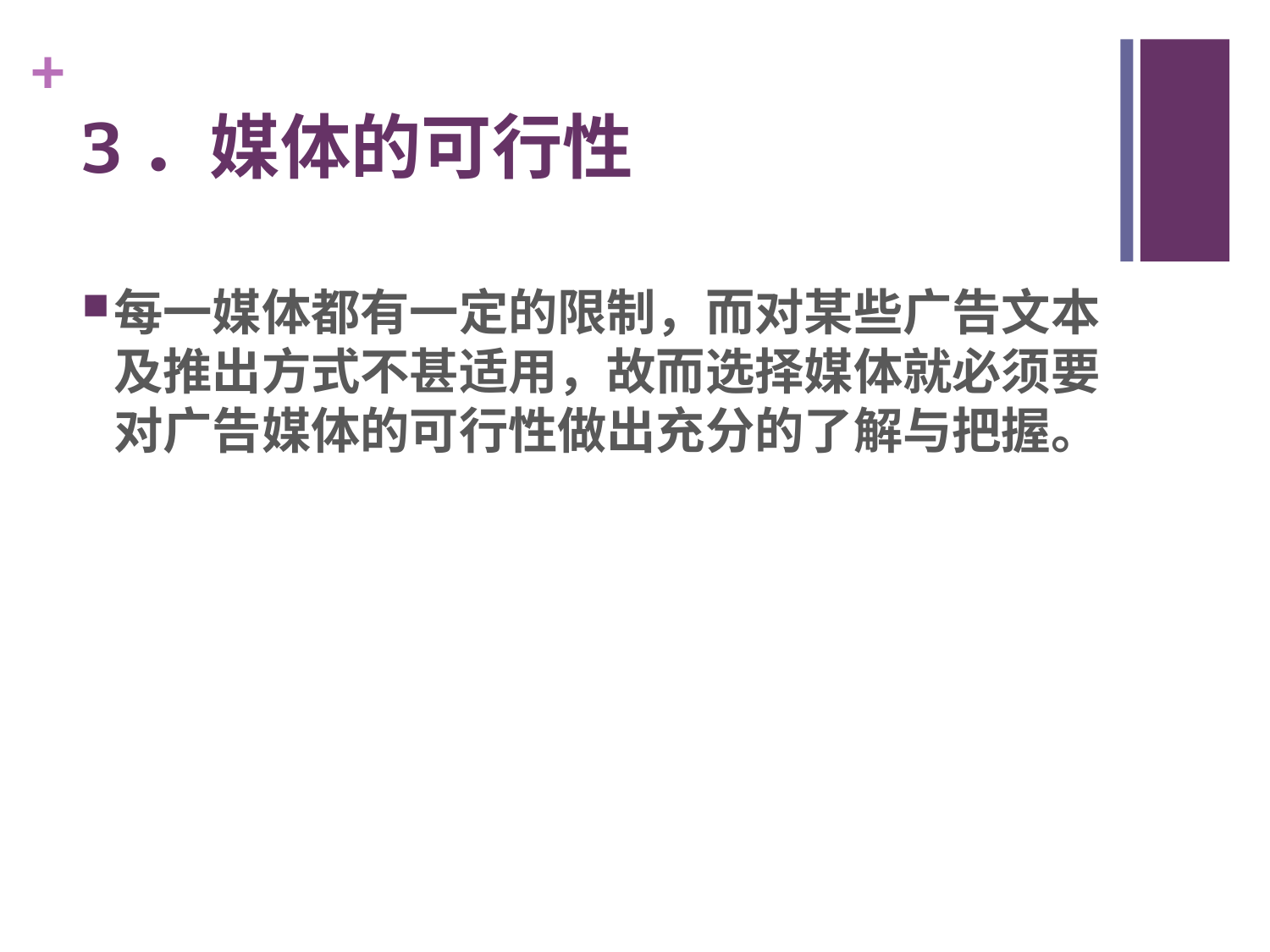

# 3．媒体的可行性
每一媒体都有一定的限制，而对某些广告文本及推出方式不甚适用，故而选择媒体就必须要对广告媒体的可行性做出充分的了解与把握。